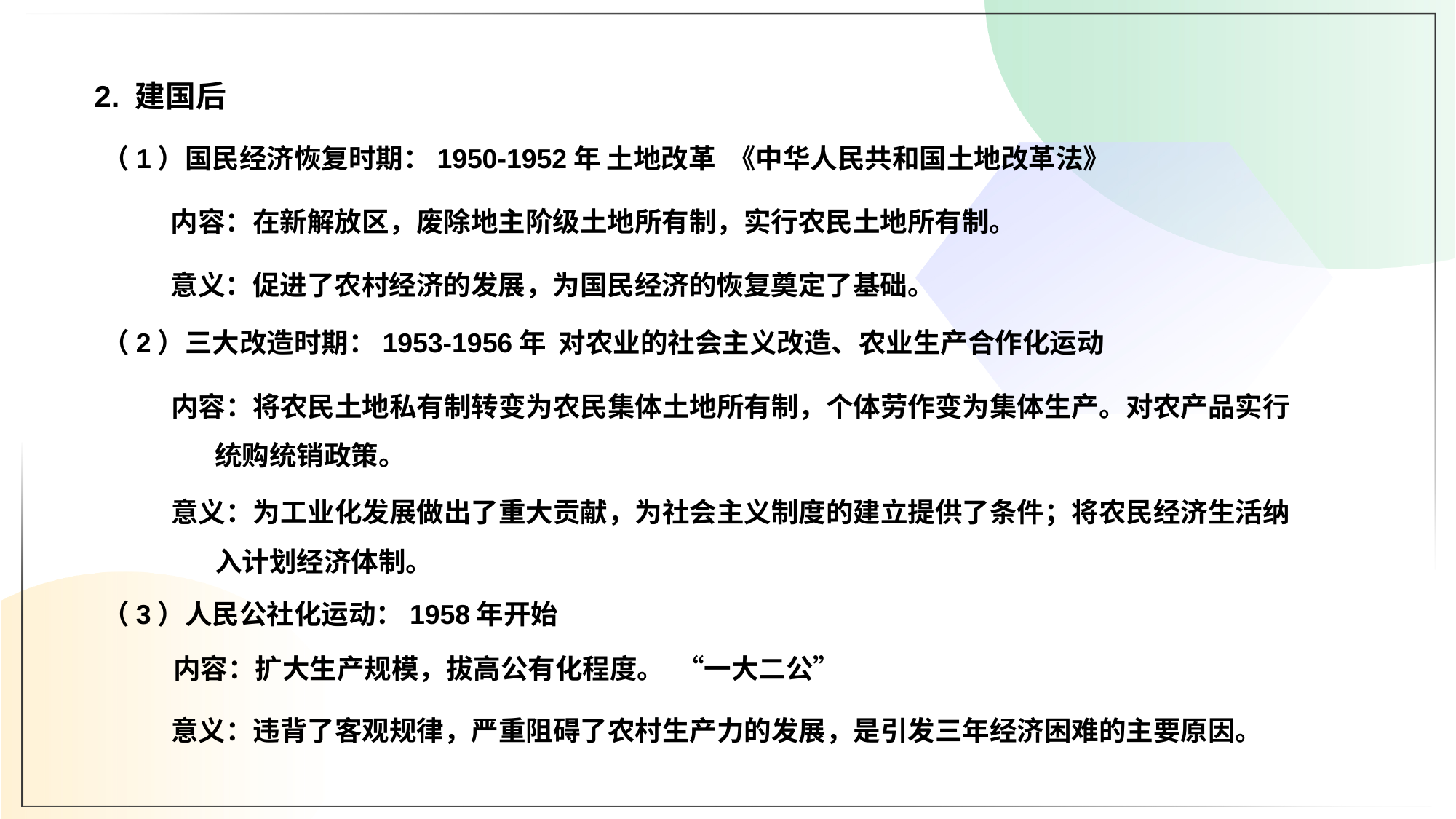

2. 建国后
（1）国民经济恢复时期：1950-1952年 土地改革  《中华人民共和国土地改革法》
 内容：在新解放区，废除地主阶级土地所有制，实行农民土地所有制。
 意义：促进了农村经济的发展，为国民经济的恢复奠定了基础。
（2）三大改造时期：1953-1956年  对农业的社会主义改造、农业生产合作化运动
内容：将农民土地私有制转变为农民集体土地所有制，个体劳作变为集体生产。对农产品实行
      统购统销政策。
意义：为工业化发展做出了重大贡献，为社会主义制度的建立提供了条件；将农民经济生活纳
      入计划经济体制。
（3）人民公社化运动：1958年开始
内容：扩大生产规模，拔高公有化程度。  “一大二公”
意义：违背了客观规律，严重阻碍了农村生产力的发展，是引发三年经济困难的主要原因。